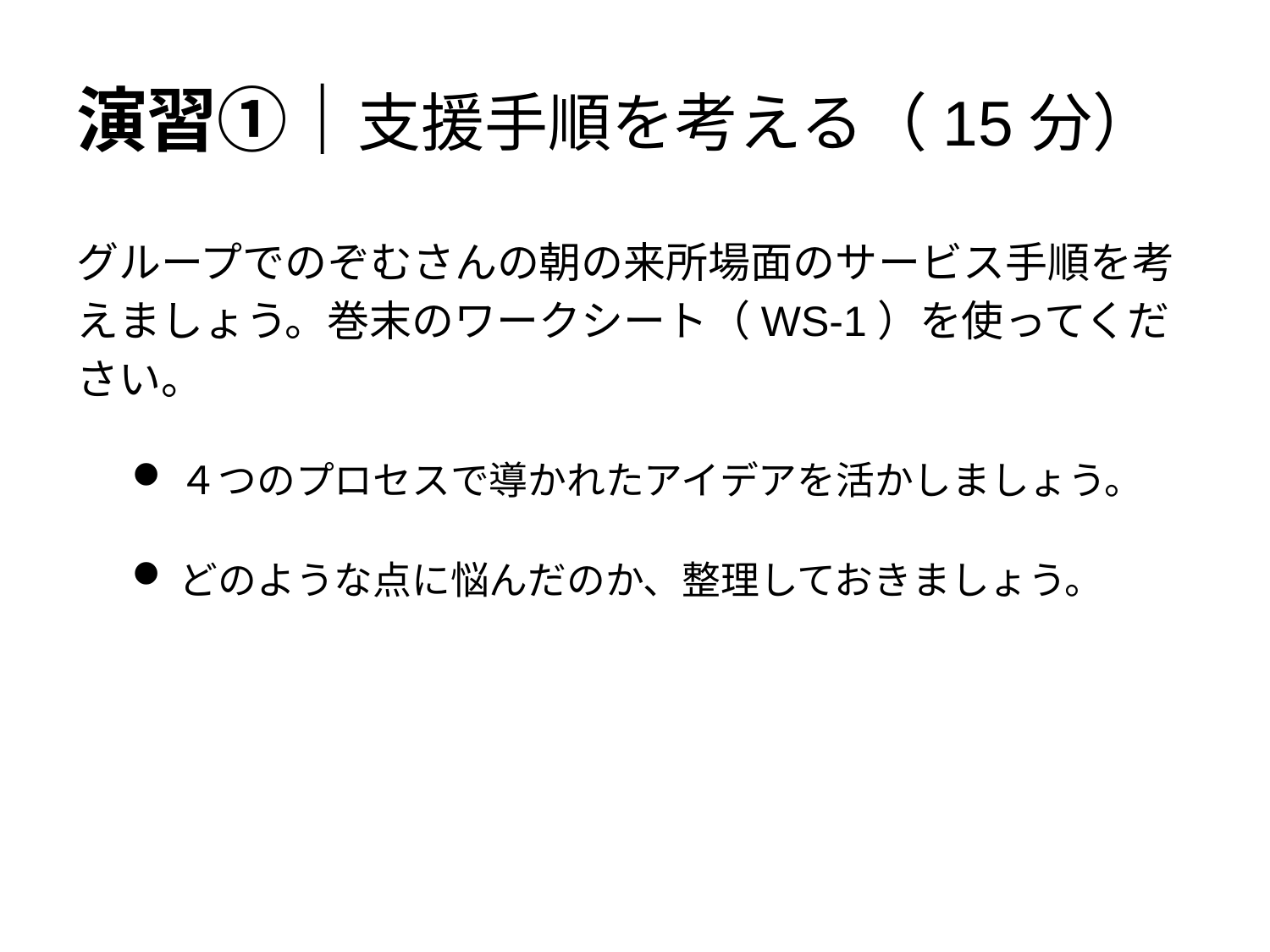

# 演習①｜支援手順を考える（15分）
グループでのぞむさんの朝の来所場面のサービス手順を考えましょう。巻末のワークシート（WS-1）を使ってください。
４つのプロセスで導かれたアイデアを活かしましょう。
どのような点に悩んだのか、整理しておきましょう。